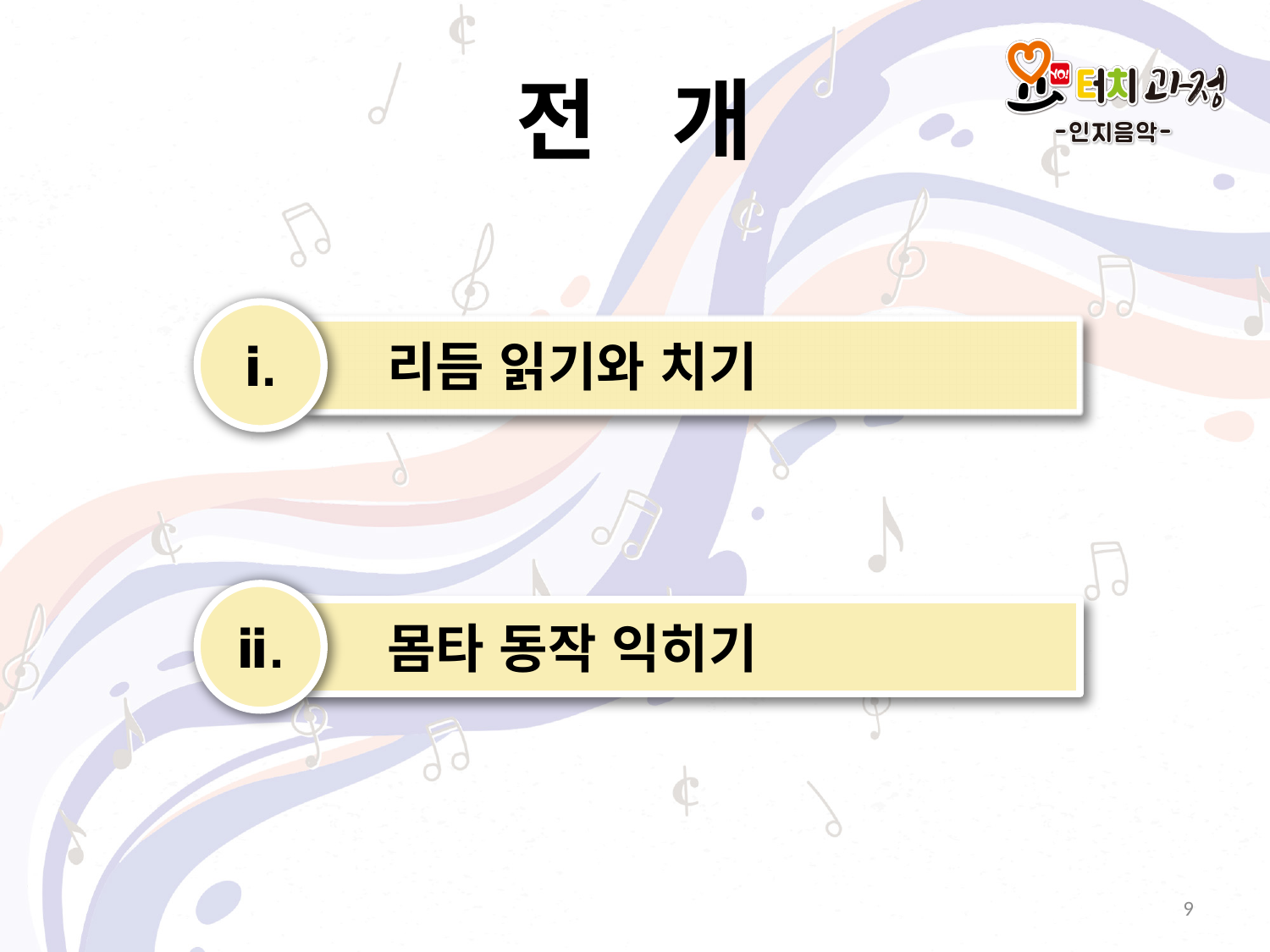

# 전   개
ⅰ.
    리듬 읽기와 치기
ⅱ.
    몸타 동작 익히기
9